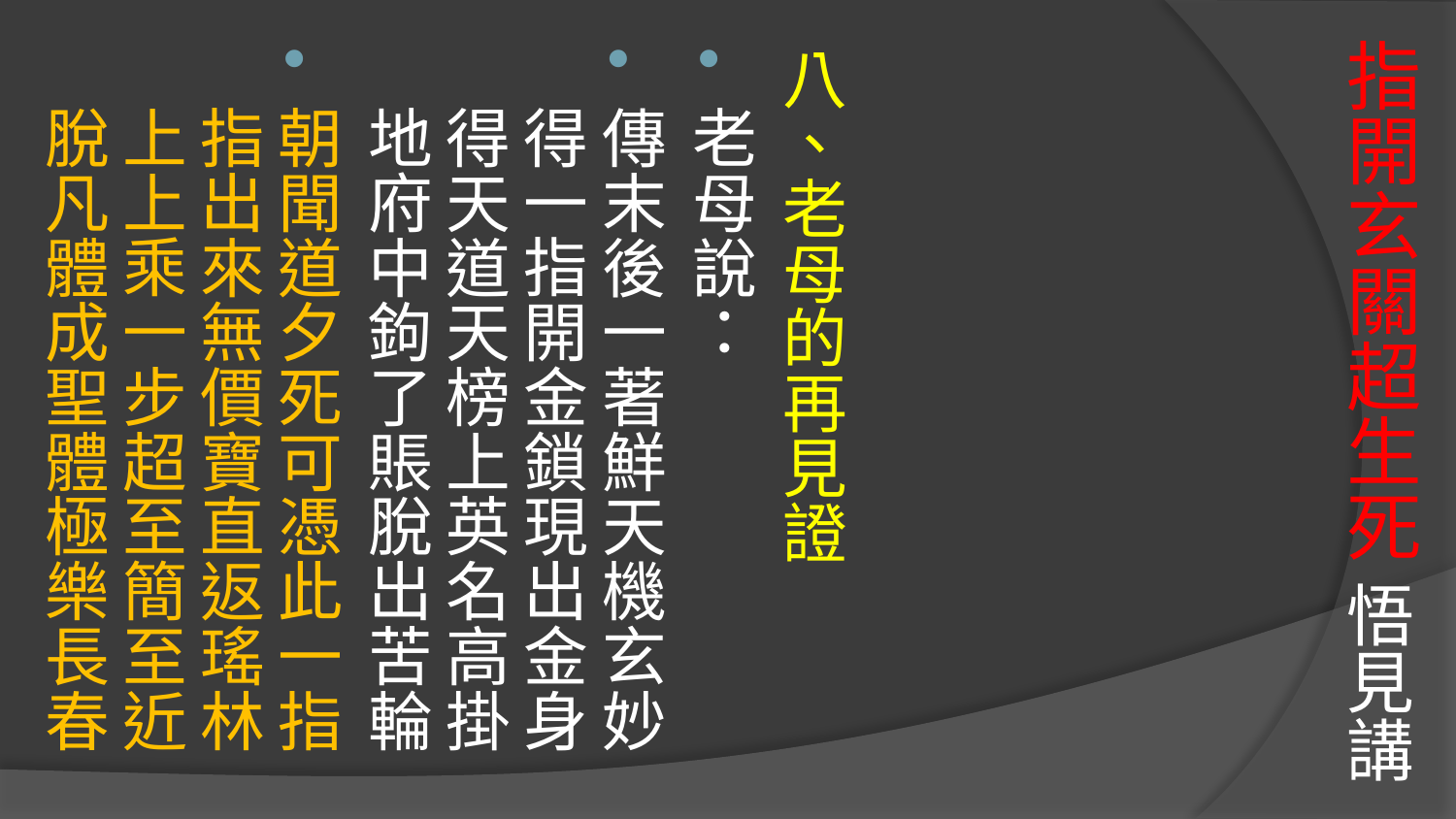

八、老母的再見證
老母說：
傳末後一著鮮天機玄妙
得一指開金鎖現出金身
得天道天榜上英名高掛
地府中鉤了賬脫出苦輪
朝聞道夕死可憑此一指
指出來無價寶直返瑤林
上上乘一步超至簡至近
脫凡體成聖體極樂長春
# 指開玄關超生死 悟見講